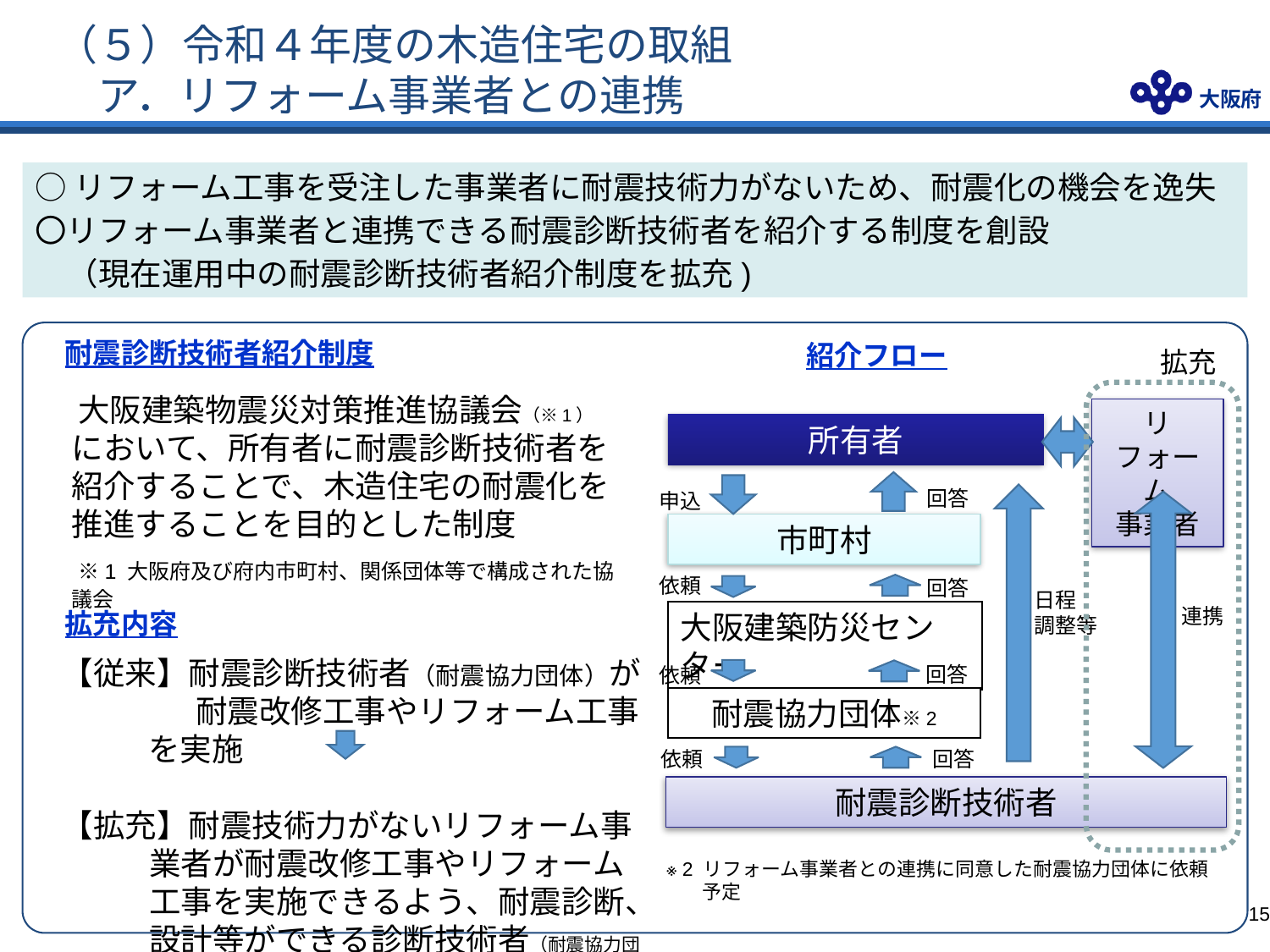

# （５）令和４年度の木造住宅の取組 　　ア．リフォーム事業者との連携
○リフォーム工事を受注した事業者に耐震技術力がないため、耐震化の機会を逸失
〇リフォーム事業者と連携できる耐震診断技術者を紹介する制度を創設
　（現在運用中の耐震診断技術者紹介制度を拡充)
耐震診断技術者紹介制度

紹介フロー
拡充
　大阪建築物震災対策推進協議会（※1）において、所有者に耐震診断技術者を紹介することで、木造住宅の耐震化を推進することを目的とした制度
　※1 大阪府及び府内市町村、関係団体等で構成された協議会

リフォーム
事業者
所有者

回答
申込

市町村
依頼
回答

日程
調整等
拡充内容
連携
大阪建築防災センター

【従来】耐震診断技術者（耐震協力団体）が
　　　　 耐震改修工事やリフォーム工事を実施

【拡充】耐震技術力がないリフォーム事業者が耐震改修工事やリフォーム工事を実施できるよう、耐震診断、設計等ができる診断技術者（耐震協力団体）(※２) を紹介
回答
依頼

耐震協力団体※2

依頼
回答

耐震診断技術者
※2 リフォーム事業者との連携に同意した耐震協力団体に依頼予定
15